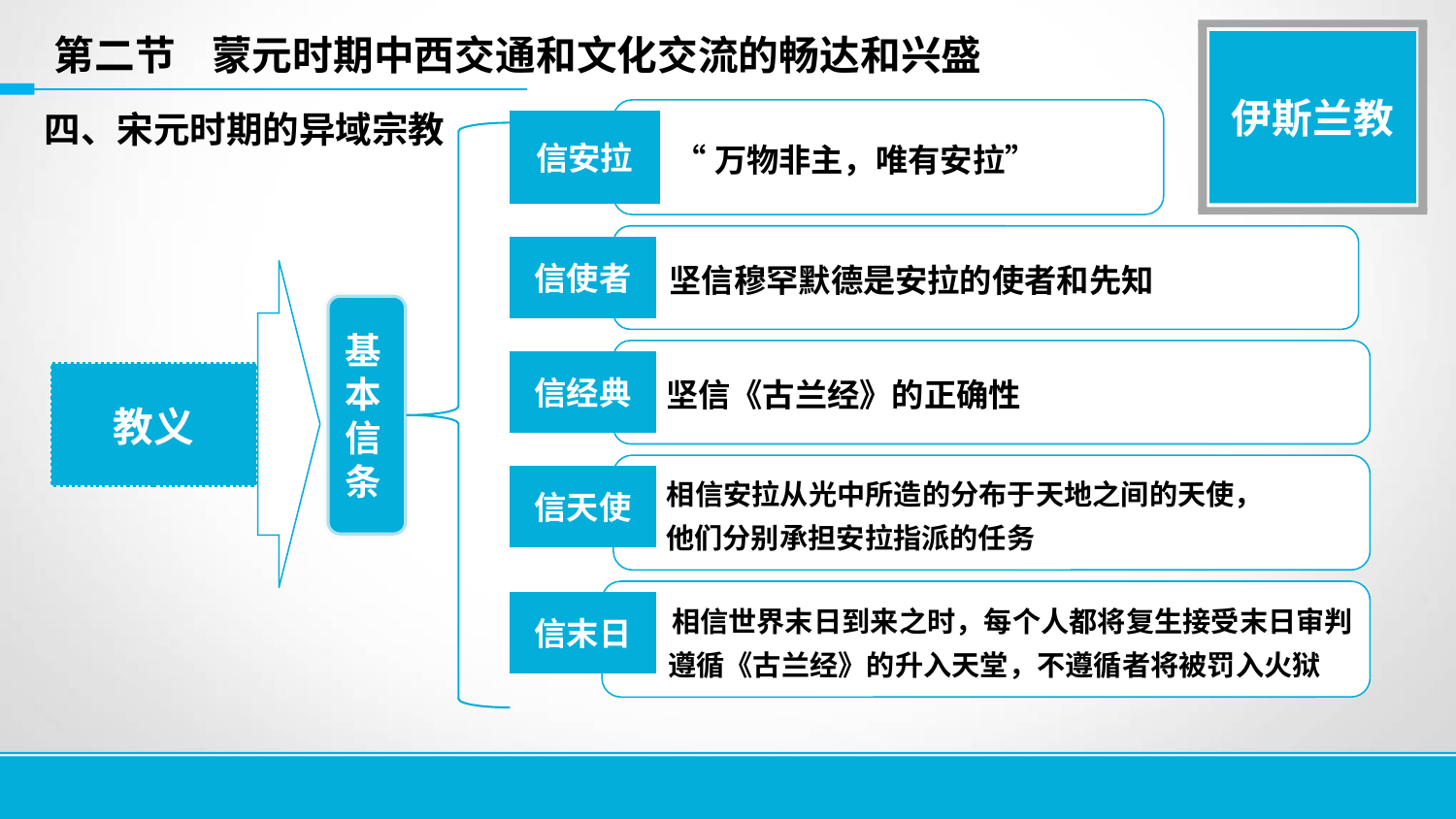

第二节    蒙元时期中西交通和文化交流的畅达和兴盛

伊斯兰教

四、宋元时期的异域宗教
     “万物非主，唯有安拉”
信安拉

    坚信穆罕默德是安拉的使者和先知
信使者

基
本
信
条
   坚信《古兰经》的正确性
信经典
教义
   相信安拉从光中所造的分布于天地之间的天使，
    他们分别承担安拉指派的任务
信天使
     相信世界末日到来之时，每个人都将复生接受末日审判
      遵循《古兰经》的升入天堂，不遵循者将被罚入火狱
信末日
11